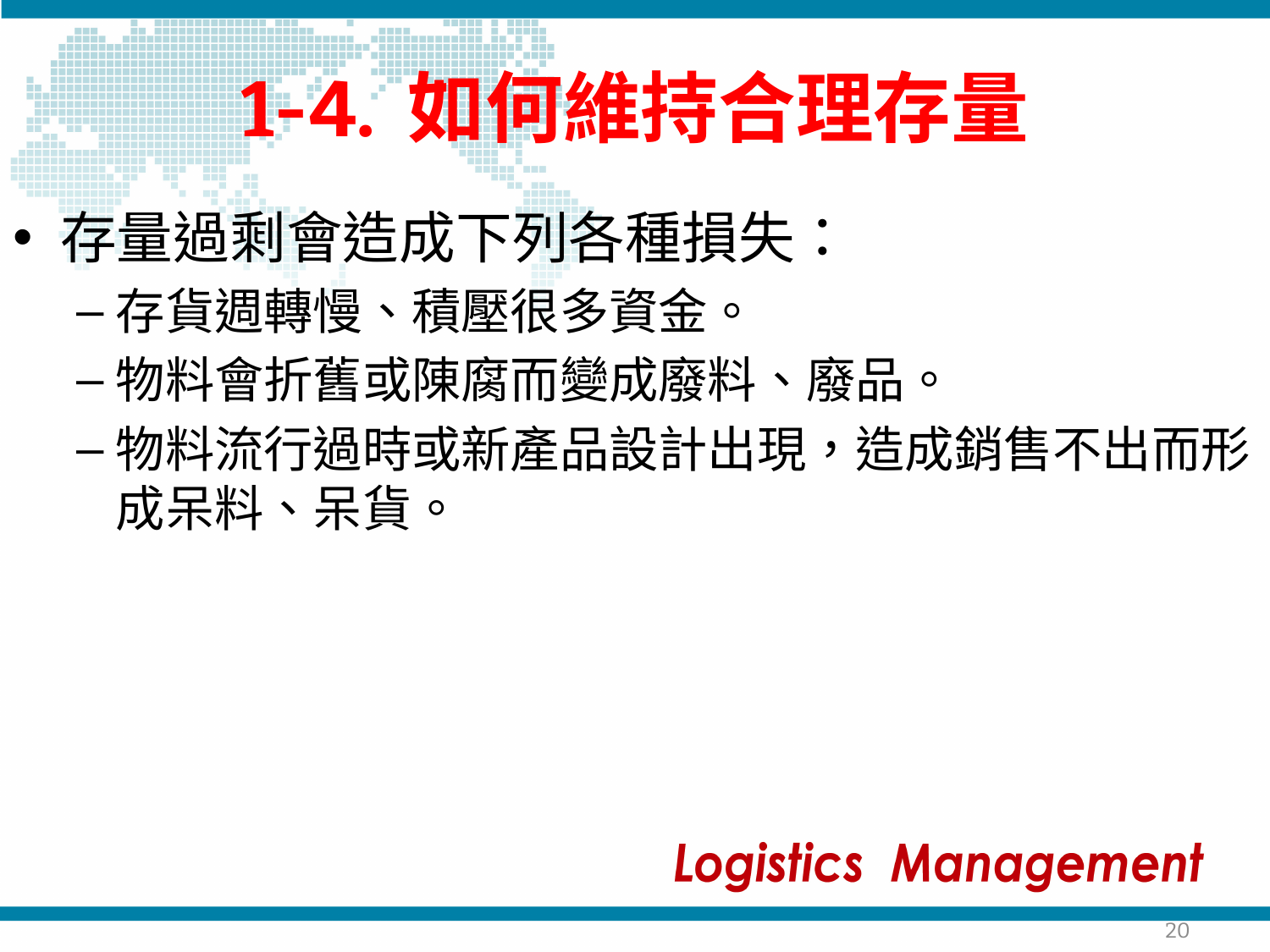

# 1-4. 如何維持合理存量
存量過剩會造成下列各種損失：
存貨週轉慢、積壓很多資金。
物料會折舊或陳腐而變成廢料、廢品。
物料流行過時或新產品設計出現，造成銷售不出而形成呆料、呆貨。

20